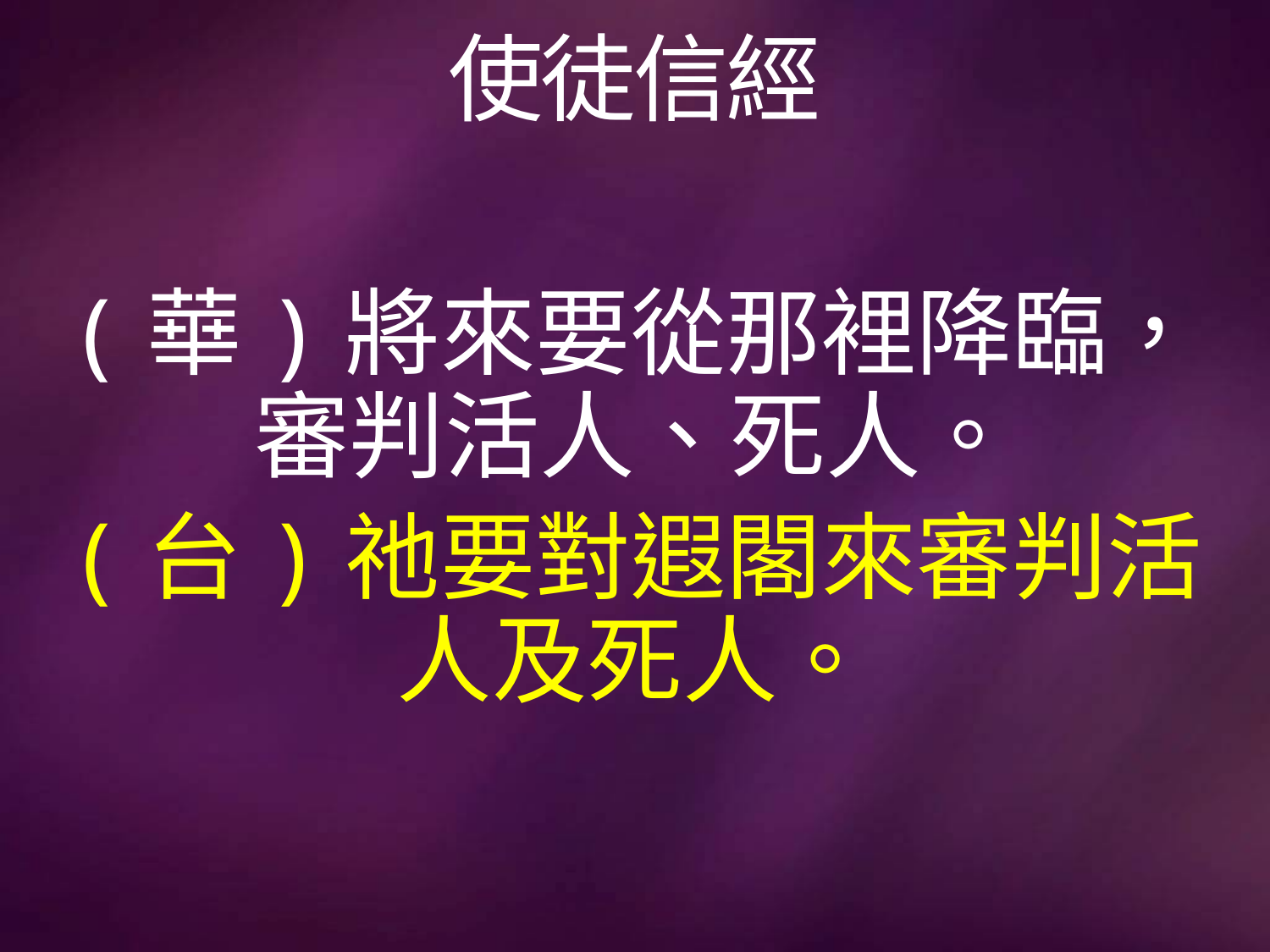

# 使徒信經
(華)將來要從那裡降臨，審判活人、死人。
(台)祂要對遐閣來審判活人及死人。